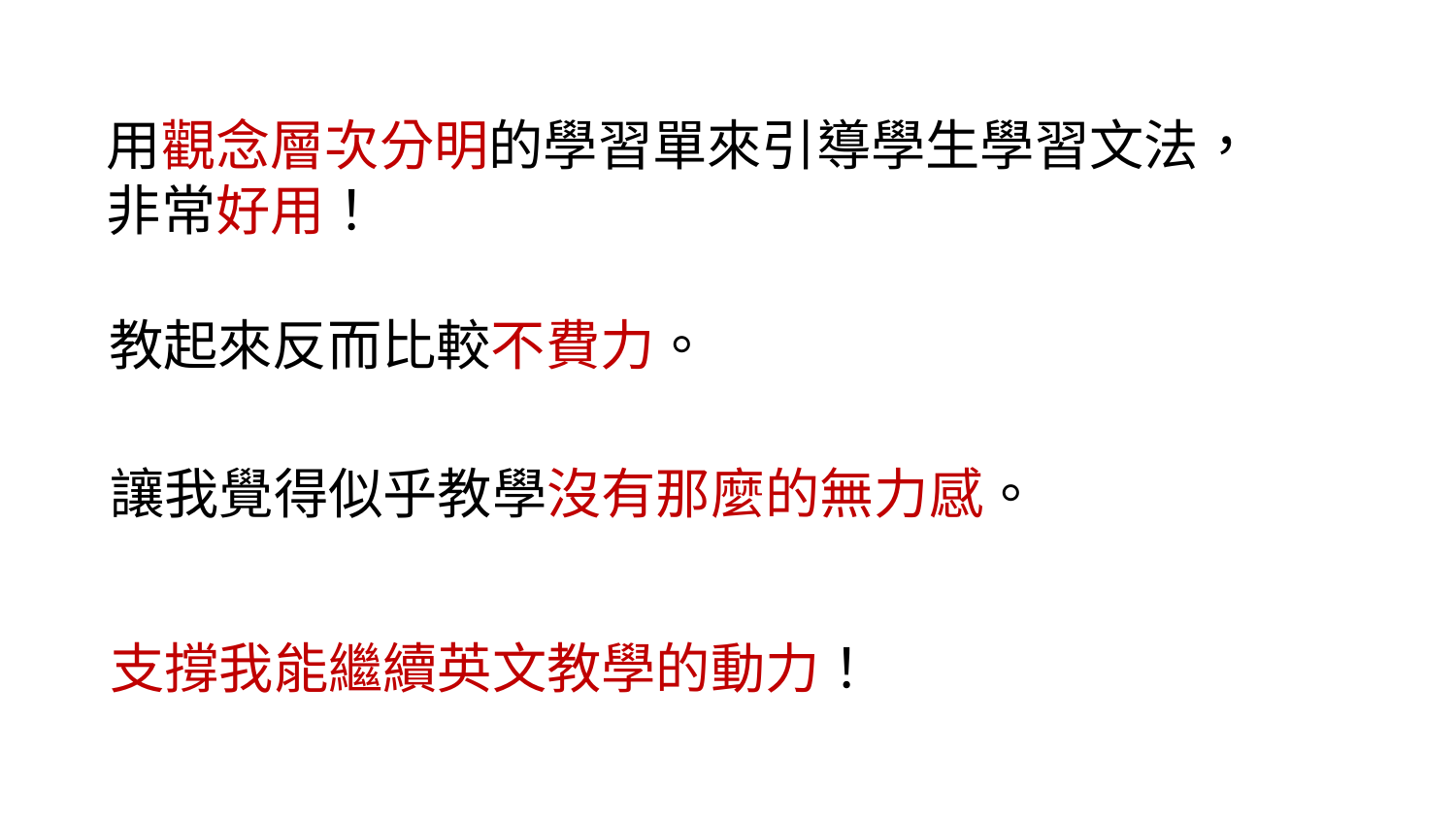

用觀念層次分明的學習單來引導學生學習文法，
非常好用！
教起來反而比較不費力。
讓我覺得似乎教學沒有那麼的無力感。
支撐我能繼續英文教學的動力！